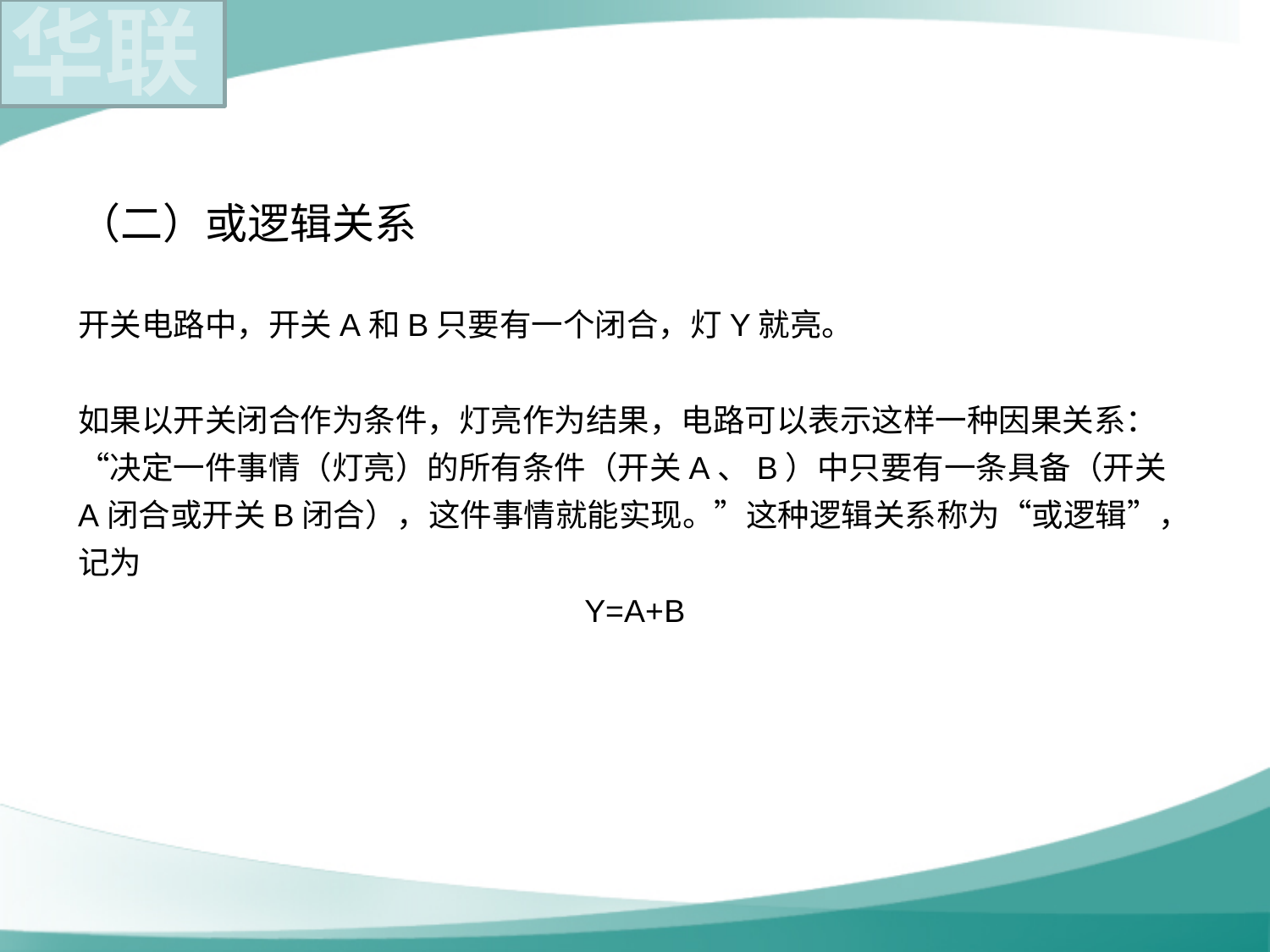

（二）或逻辑关系

开关电路中，开关A和B只要有一个闭合，灯Y就亮。

如果以开关闭合作为条件，灯亮作为结果，电路可以表示这样一种因果关系：“决定一件事情（灯亮）的所有条件（开关A、B）中只要有一条具备（开关
A闭合或开关B闭合），这件事情就能实现。”这种逻辑关系称为“或逻辑”，记为
Y=A+B